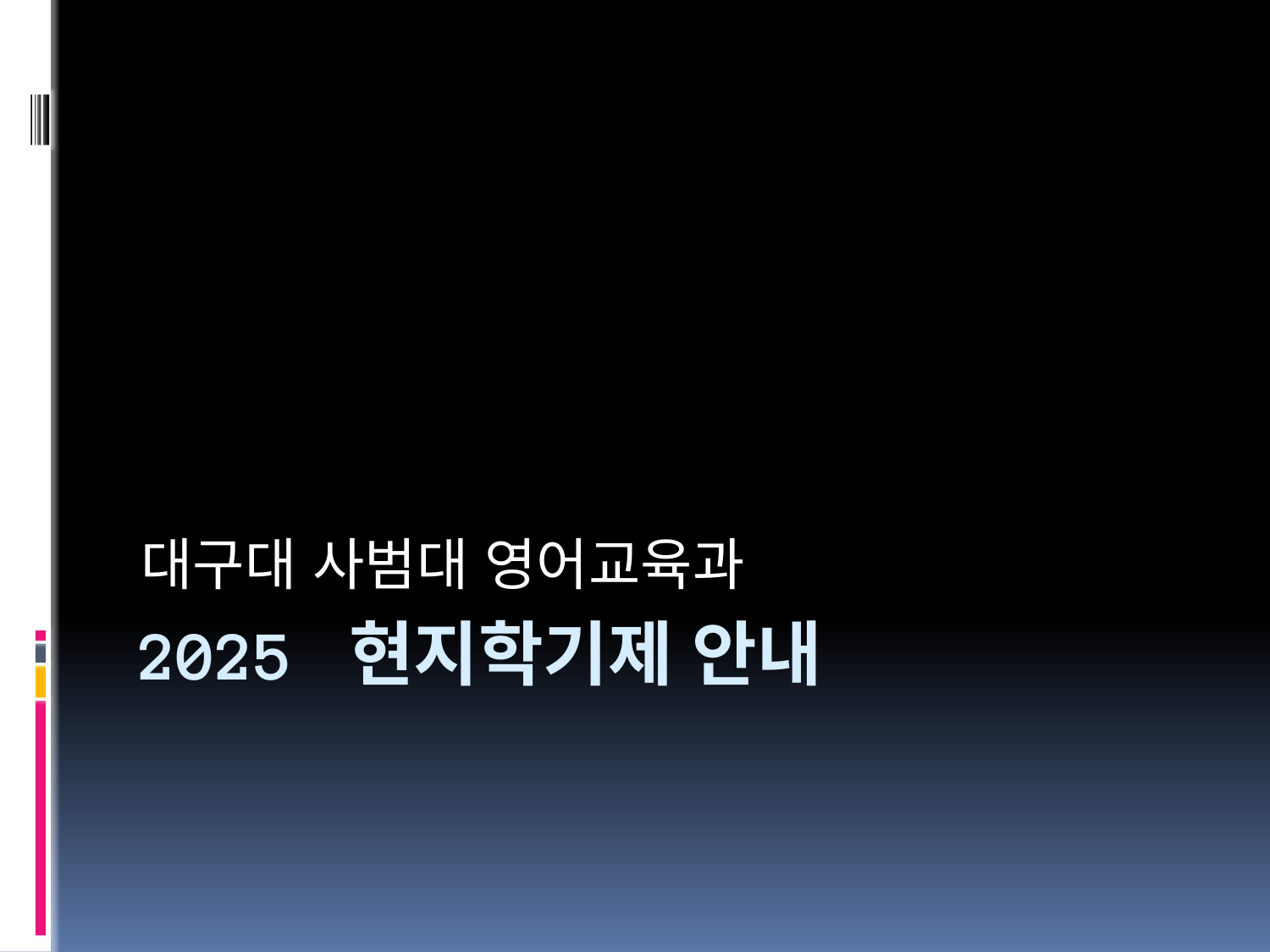

대구대 사범대 영어교육과
# 2025 현지학기제 안내